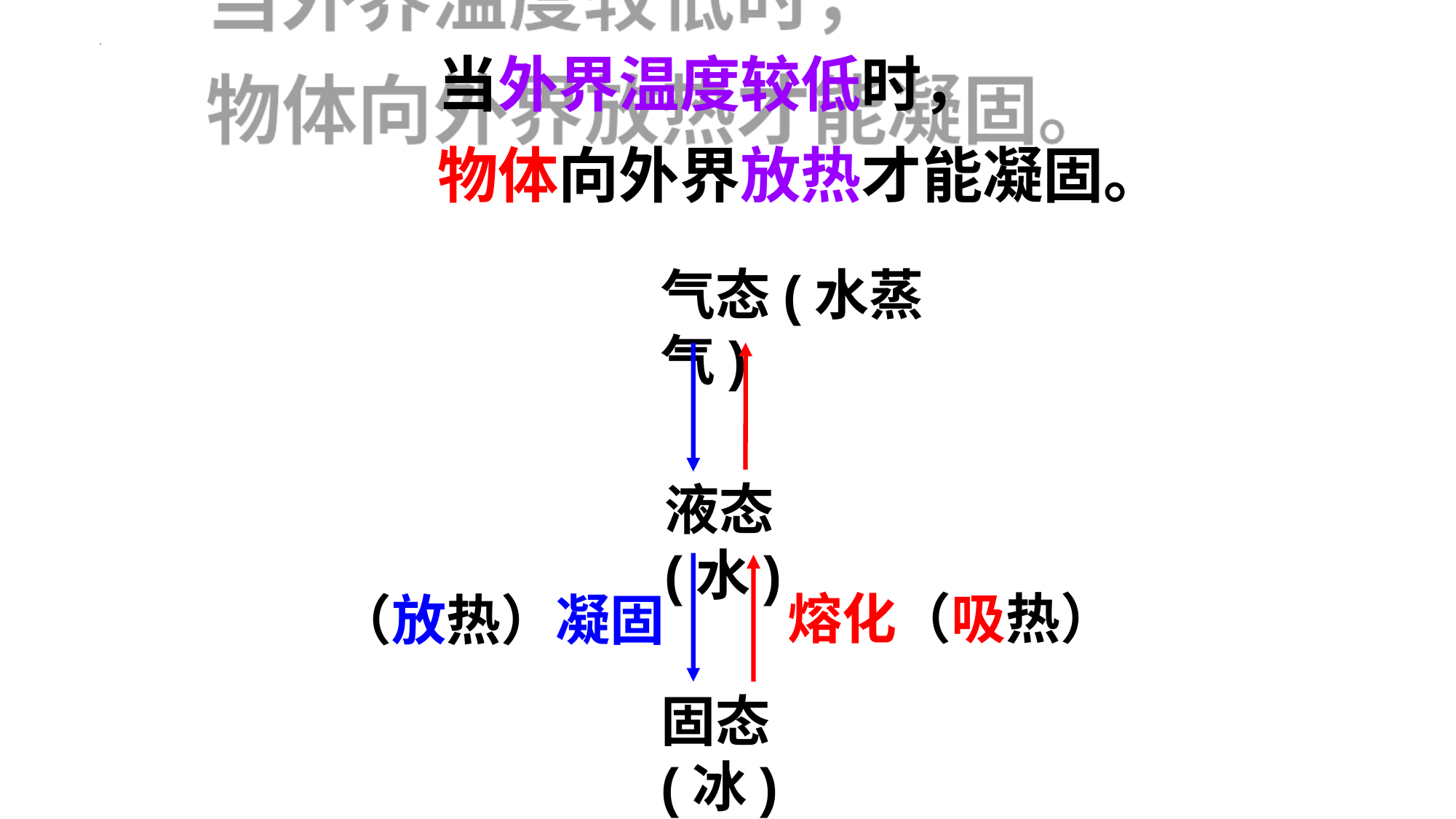

当外界温度较低时，
物体向外界放热才能凝固。
气态(水蒸气)

液态(水)

固态(冰)
熔化（吸热）
（放热）凝固